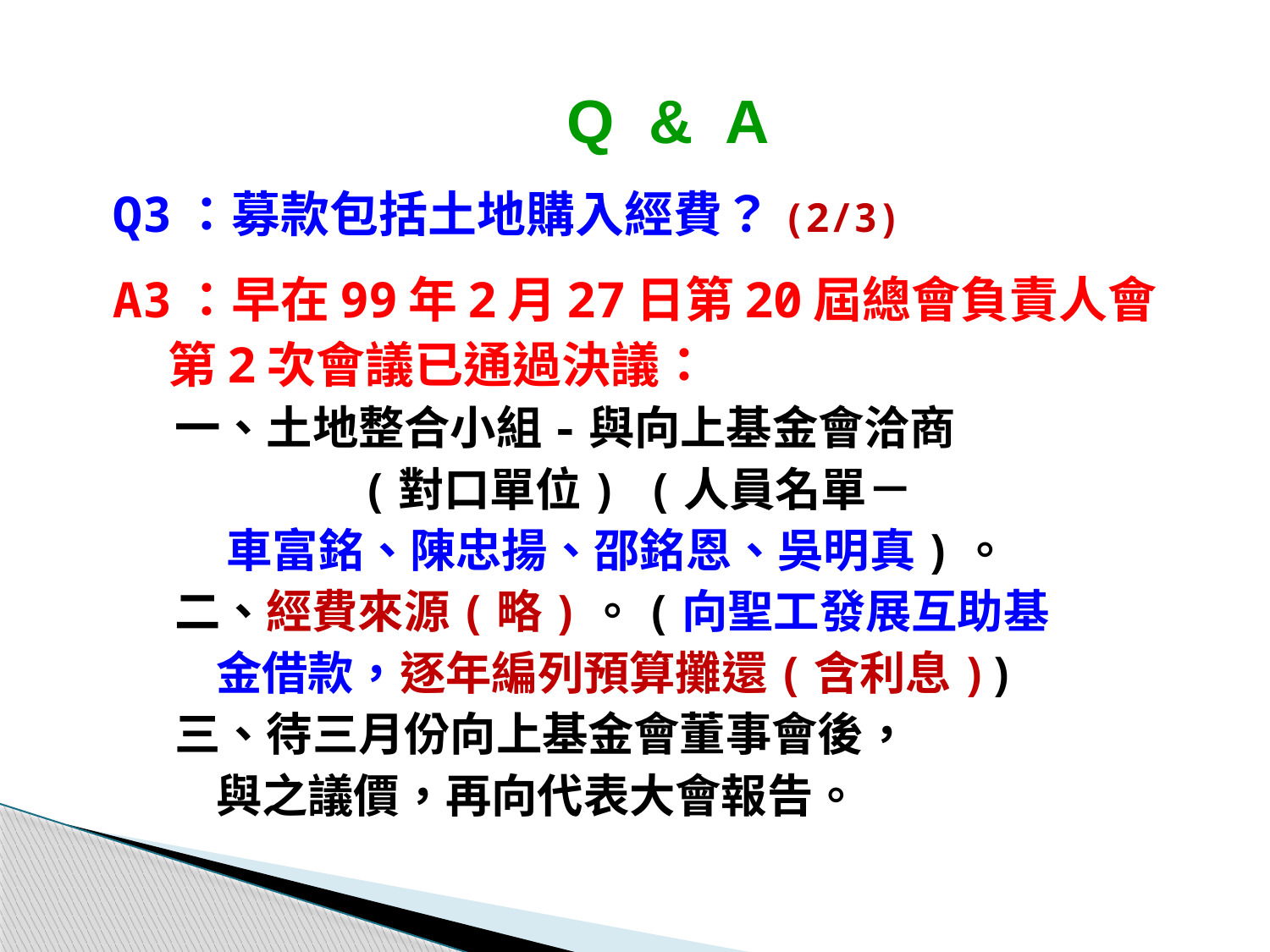

Q  &  A

Q3：募款包括土地購入經費？(2/3)

A3：早在99年2月27日第20屆總會負責人會
    第2次會議已通過決議：
     一、土地整合小組-與向上基金會洽商
         (對口單位) (人員名單－
          車富銘、陳忠揚、邵銘恩、吳明真)。
     二、經費來源(略)。(向聖工發展互助基
         金借款，逐年編列預算攤還(含利息))
     三、待三月份向上基金會董事會後，
         與之議價，再向代表大會報告。